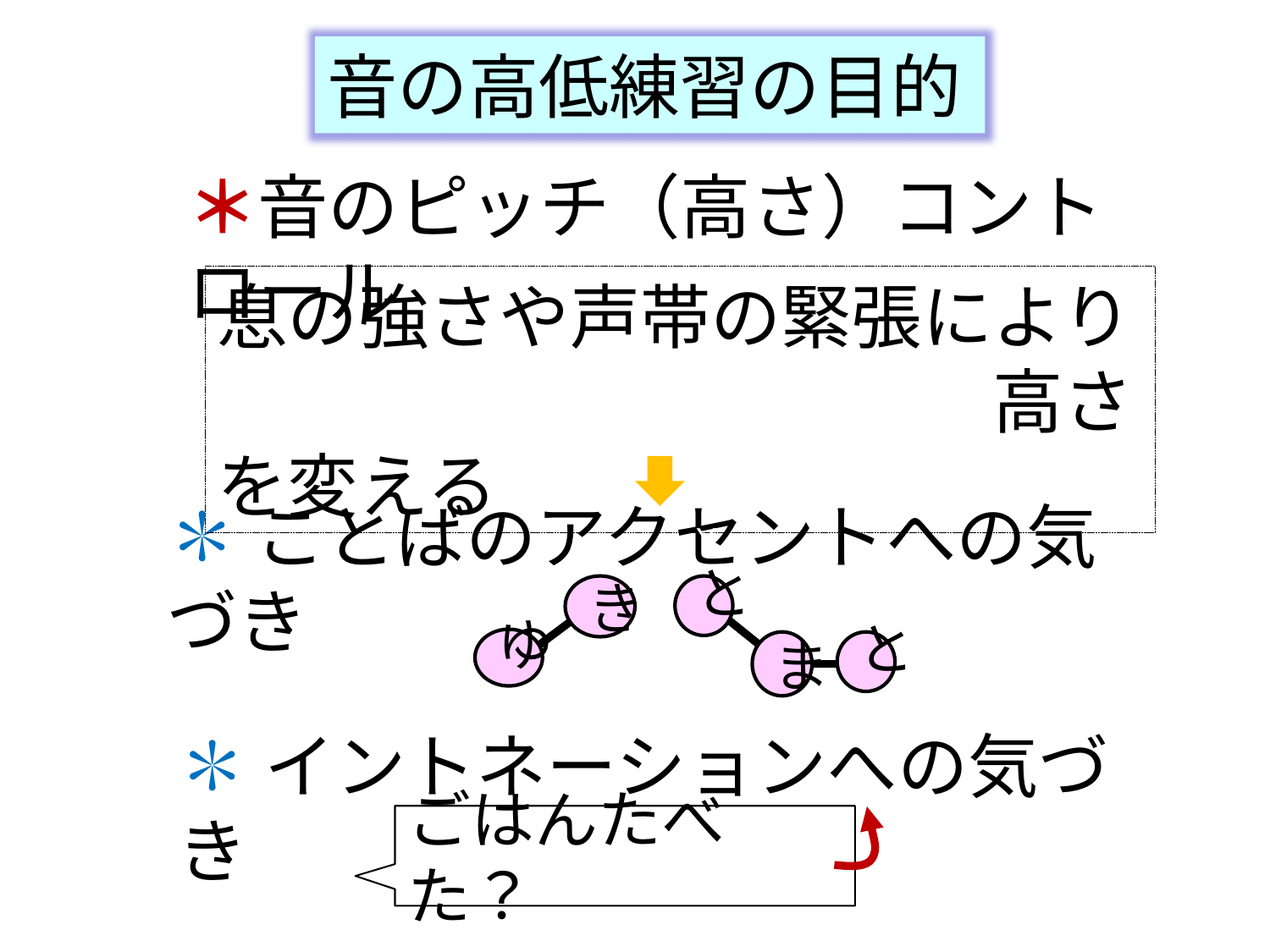

音の高低練習の目的
＊音のピッチ（高さ）コントロール
息の強さや声帯の緊張により
　　　　　　　　　　　高さを変える

✽ことばのアクセントへの気づき
き
Yゆ

Yと

ま
Yと

✽イントネーションへの気づき
ごはんたべた？